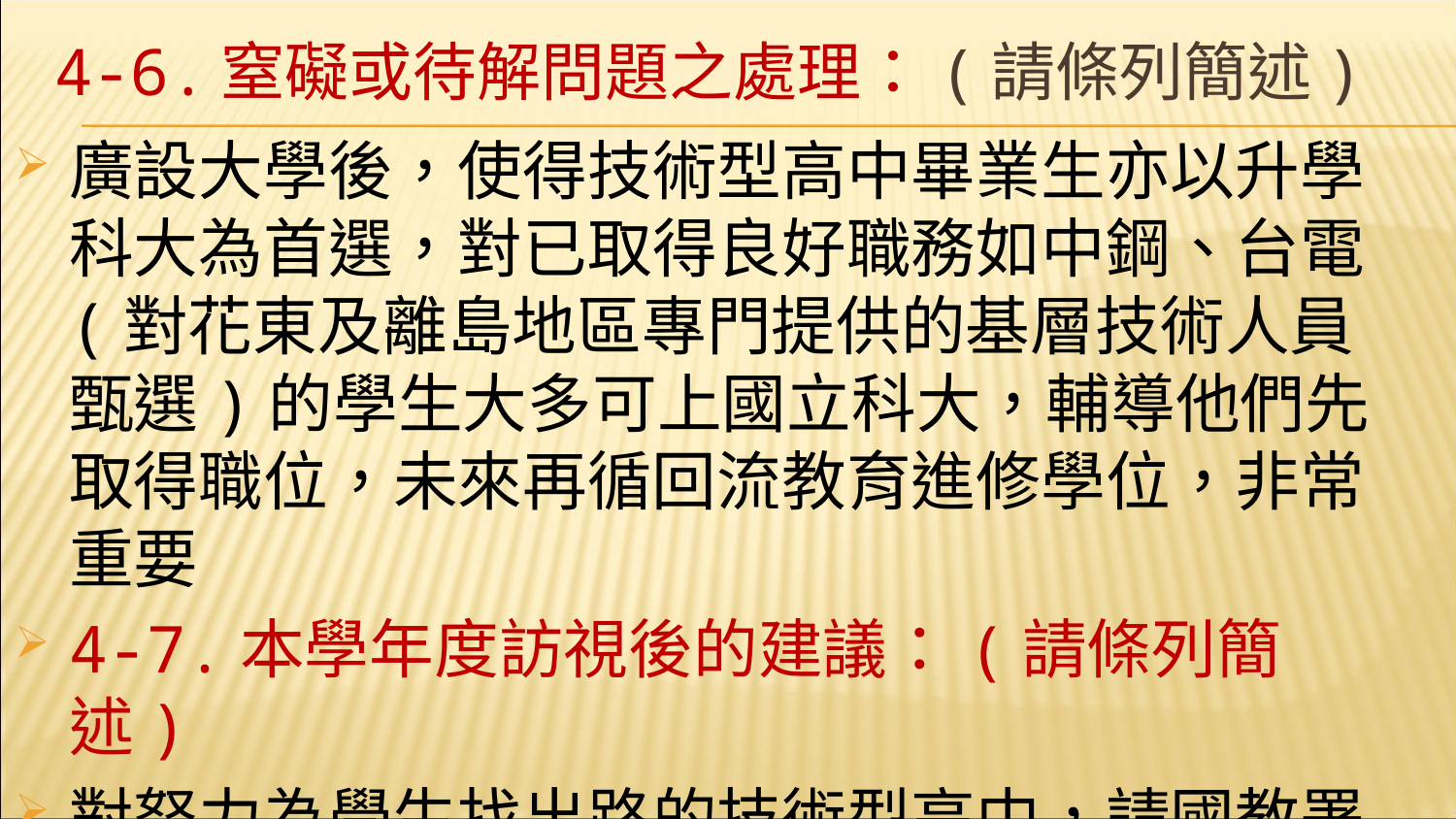

# 4-6.窒礙或待解問題之處理：(請條列簡述)
廣設大學後，使得技術型高中畢業生亦以升學科大為首選，對已取得良好職務如中鋼、台電(對花東及離島地區專門提供的基層技術人員甄選)的學生大多可上國立科大，輔導他們先取得職位，未來再循回流教育進修學位，非常重要
4-7.本學年度訪視後的建議：(請條列簡述)
對努力為學生找出路的技術型高中，請國教署多予支持鼓勵。